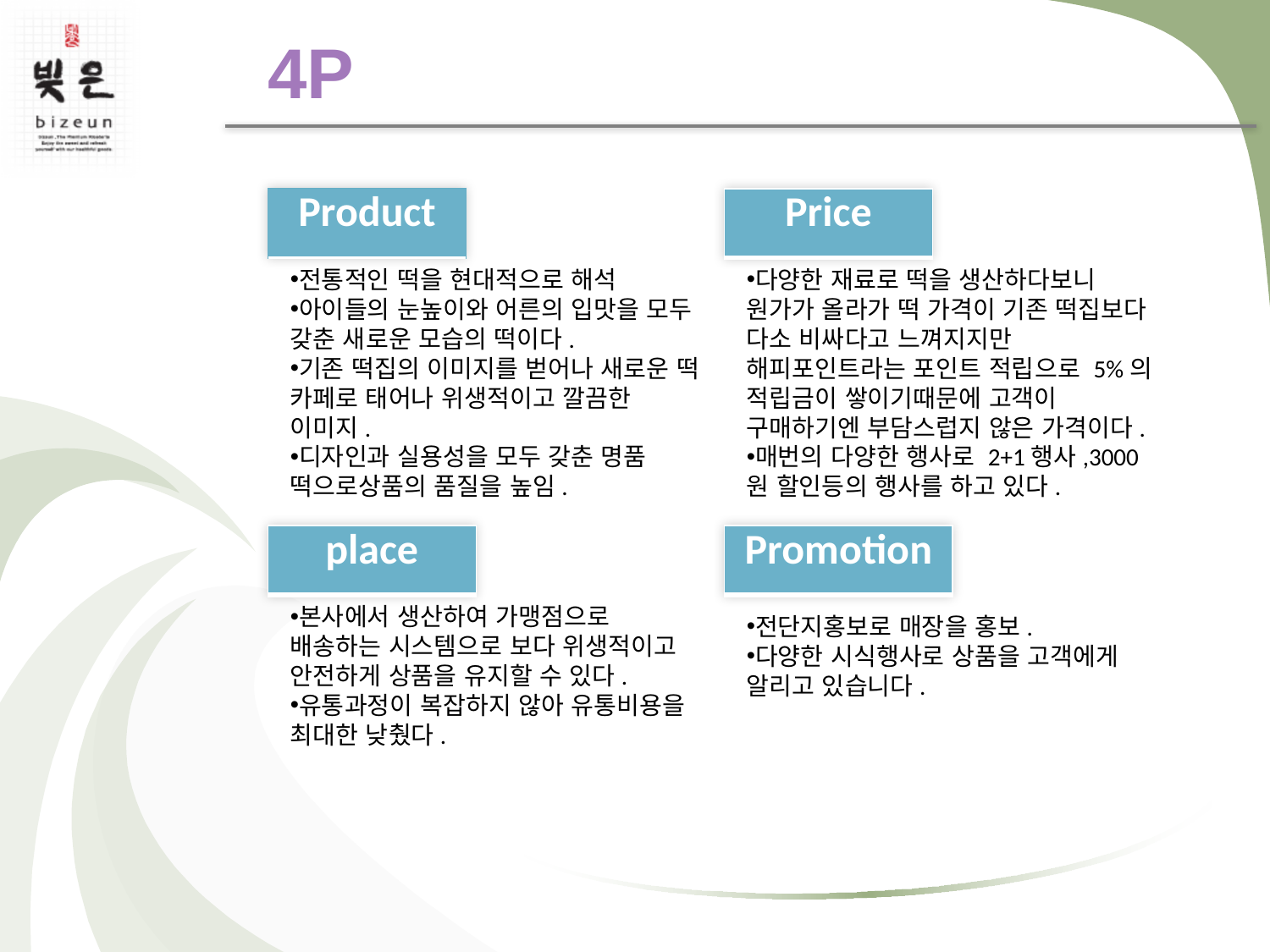

4P
|  |  |
| --- | --- |
|  |  |
| Product |
| --- |
| Price |
| --- |
전통적인 떡을 현대적으로 해석
아이들의 눈높이와 어른의 입맛을 모두 갖춘 새로운 모습의 떡이다.
기존 떡집의 이미지를 벋어나 새로운 떡 카페로 태어나 위생적이고 깔끔한 이미지.
디자인과 실용성을 모두 갖춘 명품 떡으로상품의 품질을 높임.
다양한 재료로 떡을 생산하다보니 원가가 올라가 떡 가격이 기존 떡집보다 다소 비싸다고 느껴지지만 해피포인트라는 포인트 적립으로 5%의 적립금이 쌓이기때문에 고객이 구매하기엔 부담스럽지 않은 가격이다.
매번의 다양한 행사로 2+1행사,3000원 할인등의 행사를 하고 있다.
| place |
| --- |
| Promotion |
| --- |
본사에서 생산하여 가맹점으로 배송하는 시스템으로 보다 위생적이고 안전하게 상품을 유지할 수 있다.
유통과정이 복잡하지 않아 유통비용을 최대한 낮췄다.

전단지홍보로 매장을 홍보.
다양한 시식행사로 상품을 고객에게 알리고 있습니다.